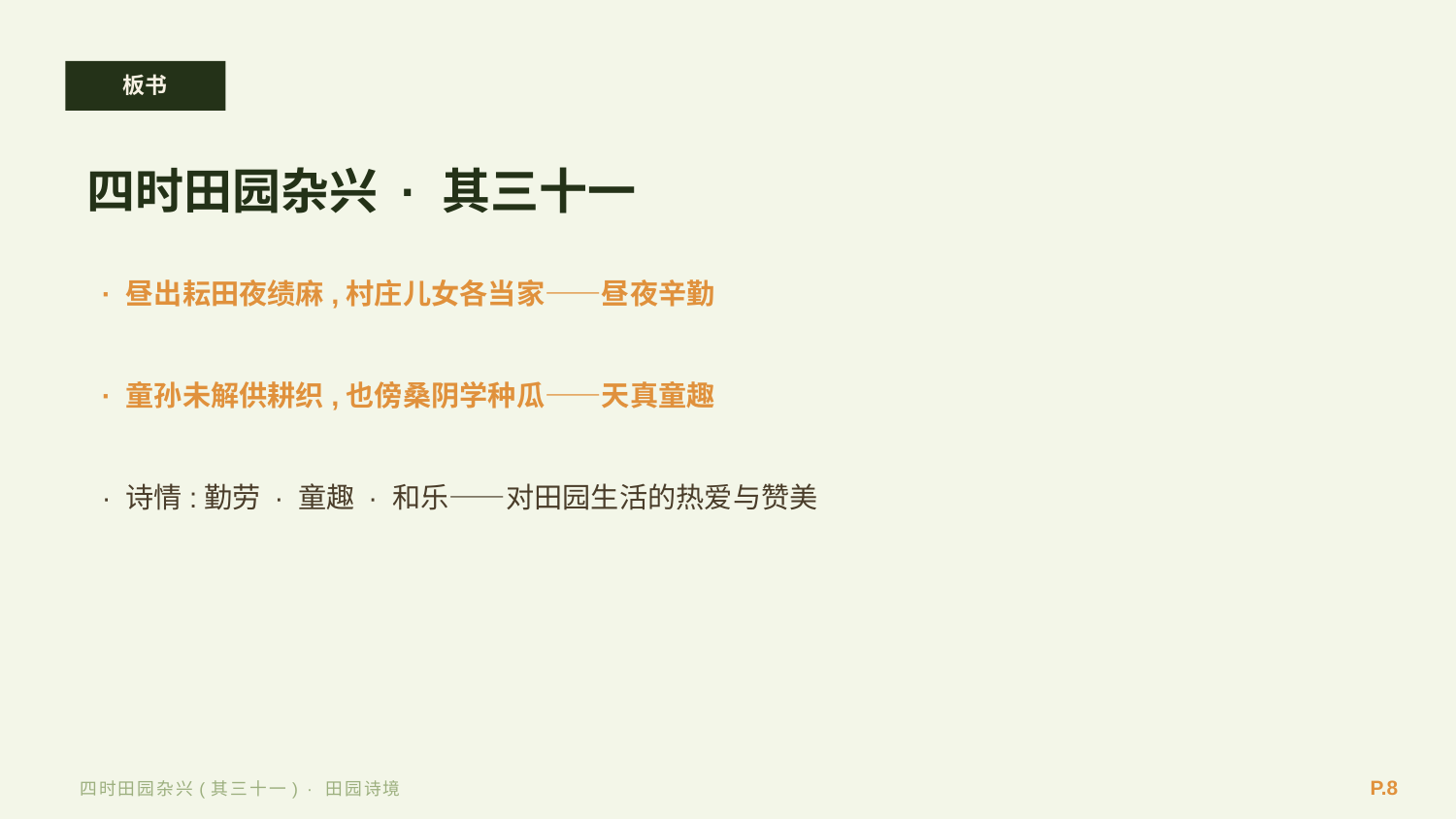

板书

四时田园杂兴 · 其三十一
· 昼出耘田夜绩麻,村庄儿女各当家——昼夜辛勤
· 童孙未解供耕织,也傍桑阴学种瓜——天真童趣
· 诗情:勤劳 · 童趣 · 和乐——对田园生活的热爱与赞美
P.8
四时田园杂兴(其三十一) · 田园诗境